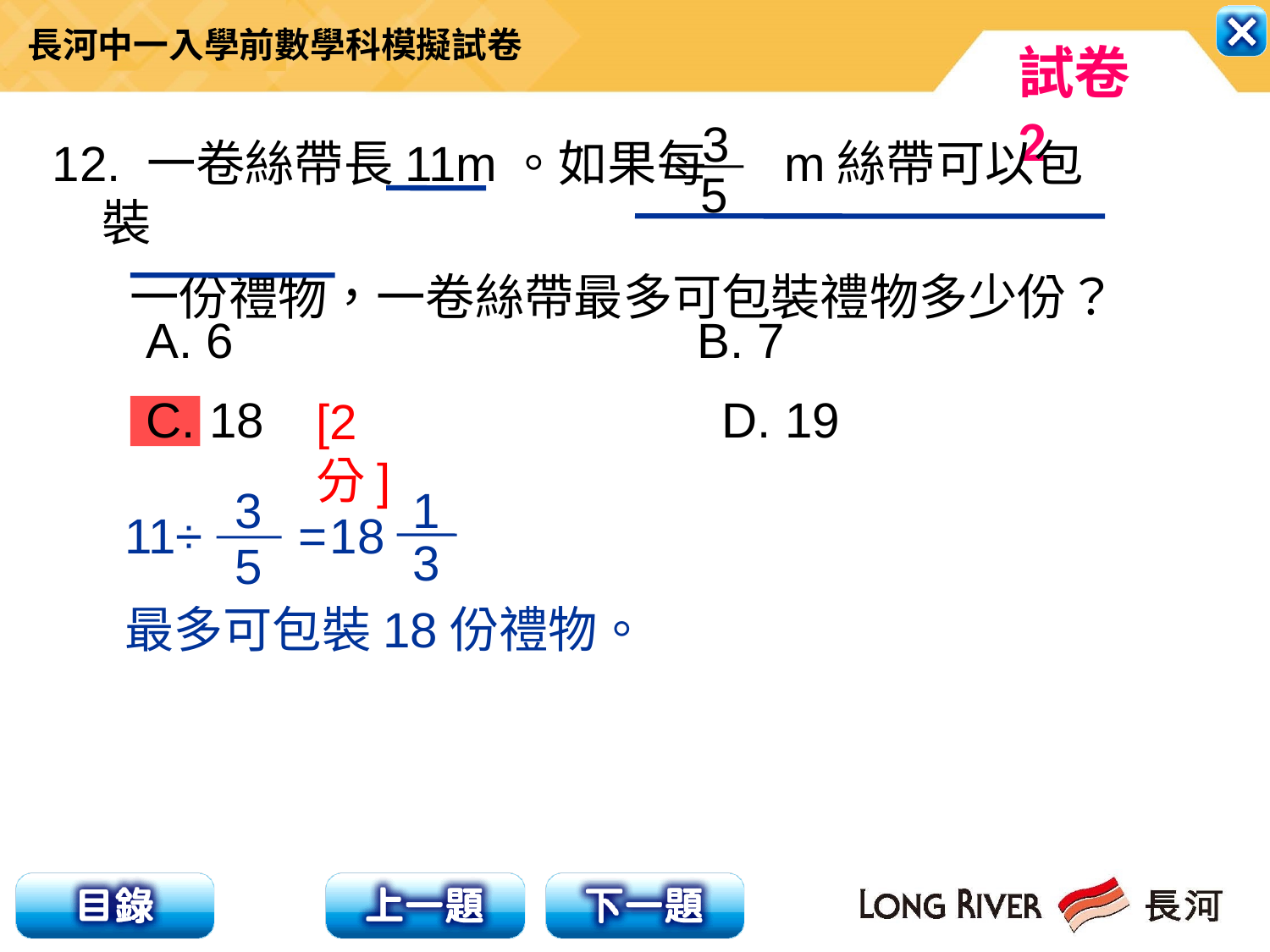

3
5

12. 一卷絲帶長11m。如果每      m絲帶可以包裝
      一份禮物，一卷絲帶最多可包裝禮物多少份？

 A. 6      　   　                　B. 7
 C. 18          　  　  　    　 D. 19
[2分]

3
5

11÷       =
1
3

18
最多可包裝18份禮物。